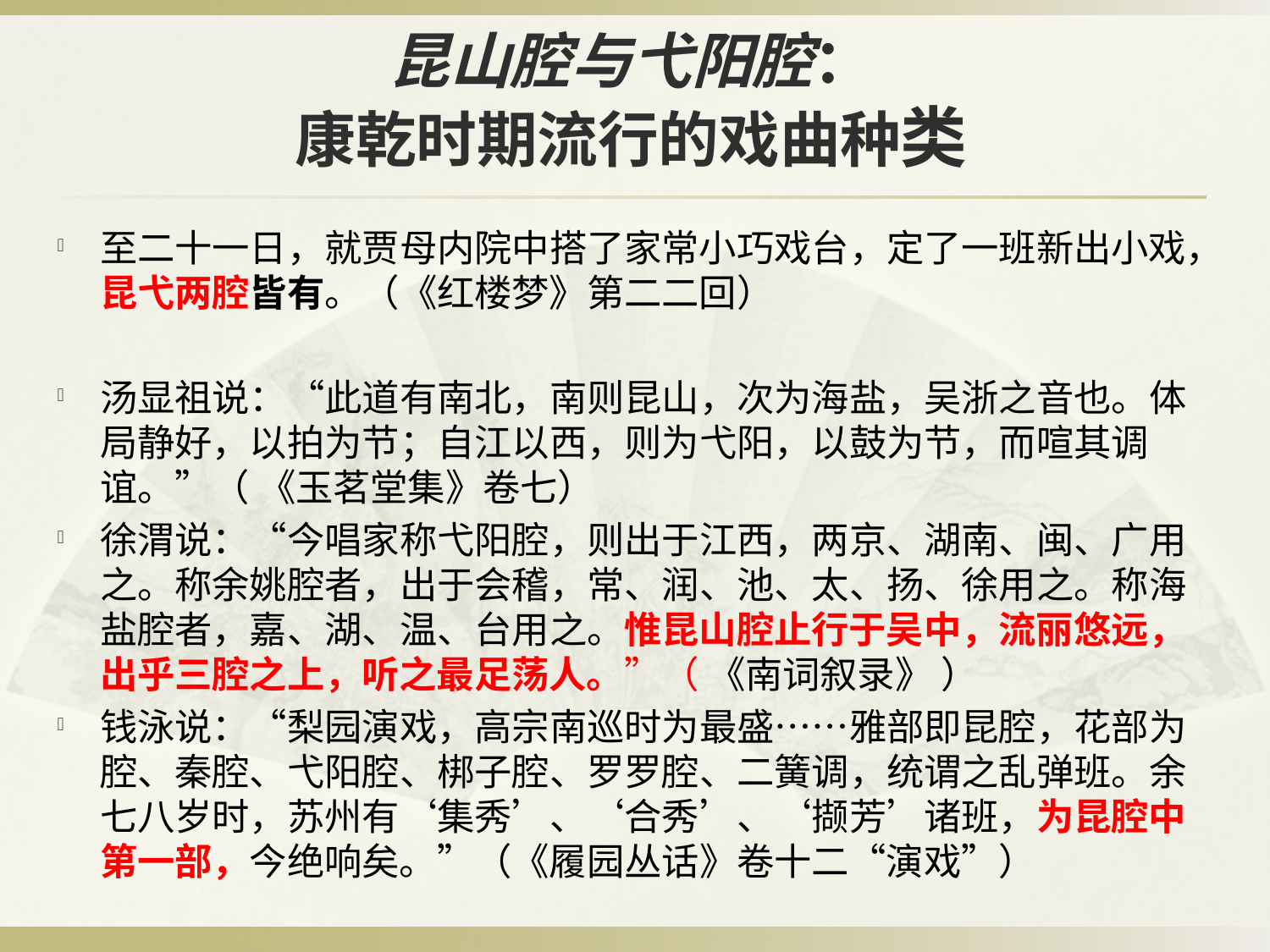

# 昆山腔与弋阳腔： 康乾时期流行的戏曲种类

至二十一日，就贾母内院中搭了家常小巧戏台，定了一班新出小戏，昆弋两腔皆有。（《红楼梦》第二二回）

汤显祖说：“此道有南北，南则昆山，次为海盐，吴浙之音也。体局静好，以拍为节；自江以西，则为弋阳，以鼓为节，而喧其调谊。”（ 《玉茗堂集》卷七）
徐渭说：“今唱家称弋阳腔，则出于江西，两京、湖南、闽、广用之。称余姚腔者，出于会稽，常、润、池、太、扬、徐用之。称海盐腔者，嘉、湖、温、台用之。惟昆山腔止行于吴中，流丽悠远，出乎三腔之上，听之最足荡人。”（ 《南词叙录》 ）
钱泳说：“梨园演戏，高宗南巡时为最盛……雅部即昆腔，花部为腔、秦腔、弋阳腔、梆子腔、罗罗腔、二簧调，统谓之乱弹班。余七八岁时，苏州有‘集秀’、‘合秀’、‘撷芳’诸班，为昆腔中第一部，今绝响矣。”（《履园丛话》卷十二“演戏”）